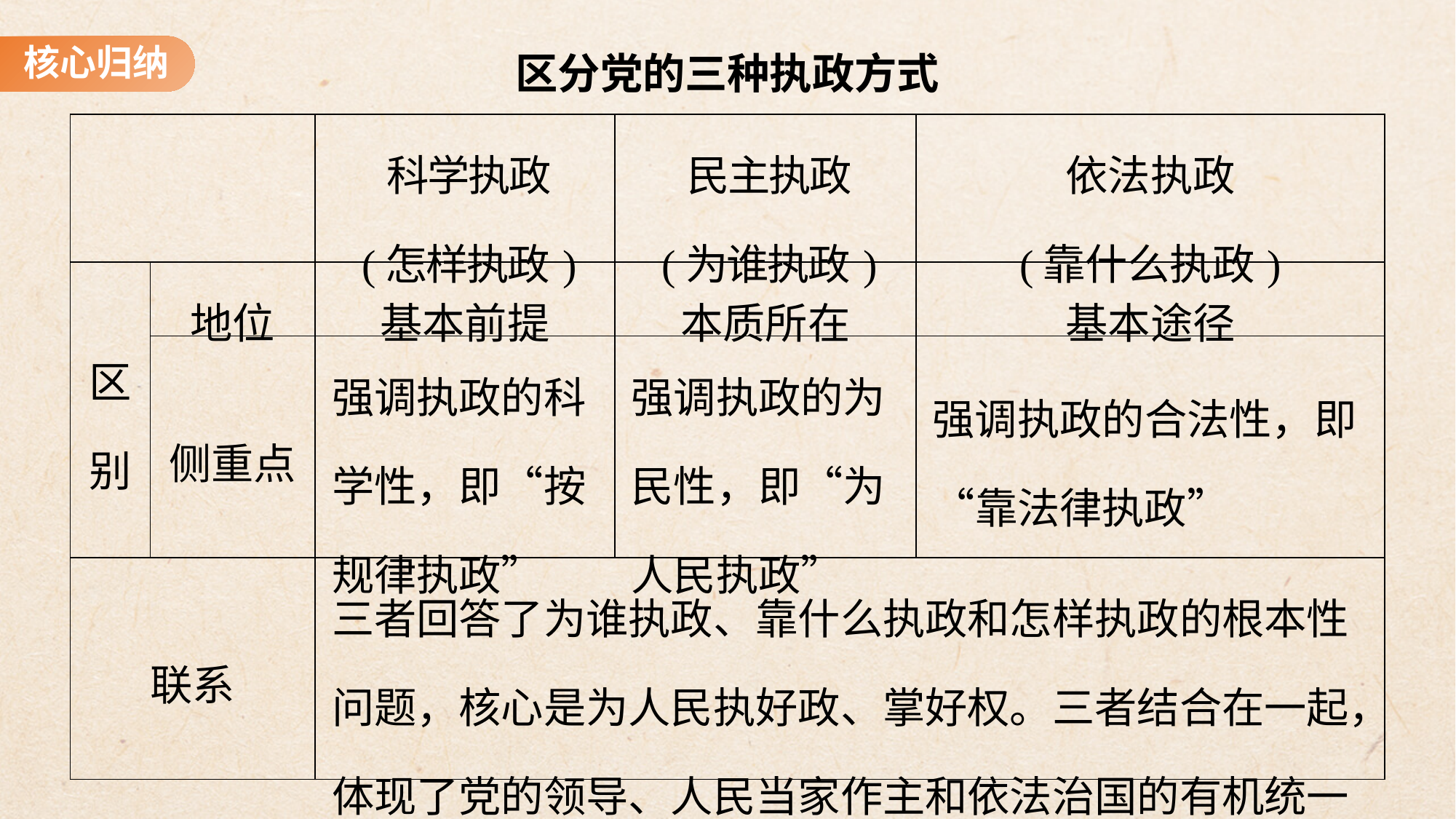

区分党的三种执政方式

核心归纳
|  |  | 科学执政 (怎样执政) | 民主执政 (为谁执政) | 依法执政 (靠什么执政) |
| --- | --- | --- | --- | --- |
| 区 别 | 地位 | 基本前提 | 本质所在 | 基本途径 |
|  | 侧重点 | 强调执政的科学性，即“按规律执政” | 强调执政的为民性，即“为人民执政” | 强调执政的合法性，即“靠法律执政” |
| 联系 |  | 三者回答了为谁执政、靠什么执政和怎样执政的根本性问题，核心是为人民执好政、掌好权。三者结合在一起，体现了党的领导、人民当家作主和依法治国的有机统一 |  |  |